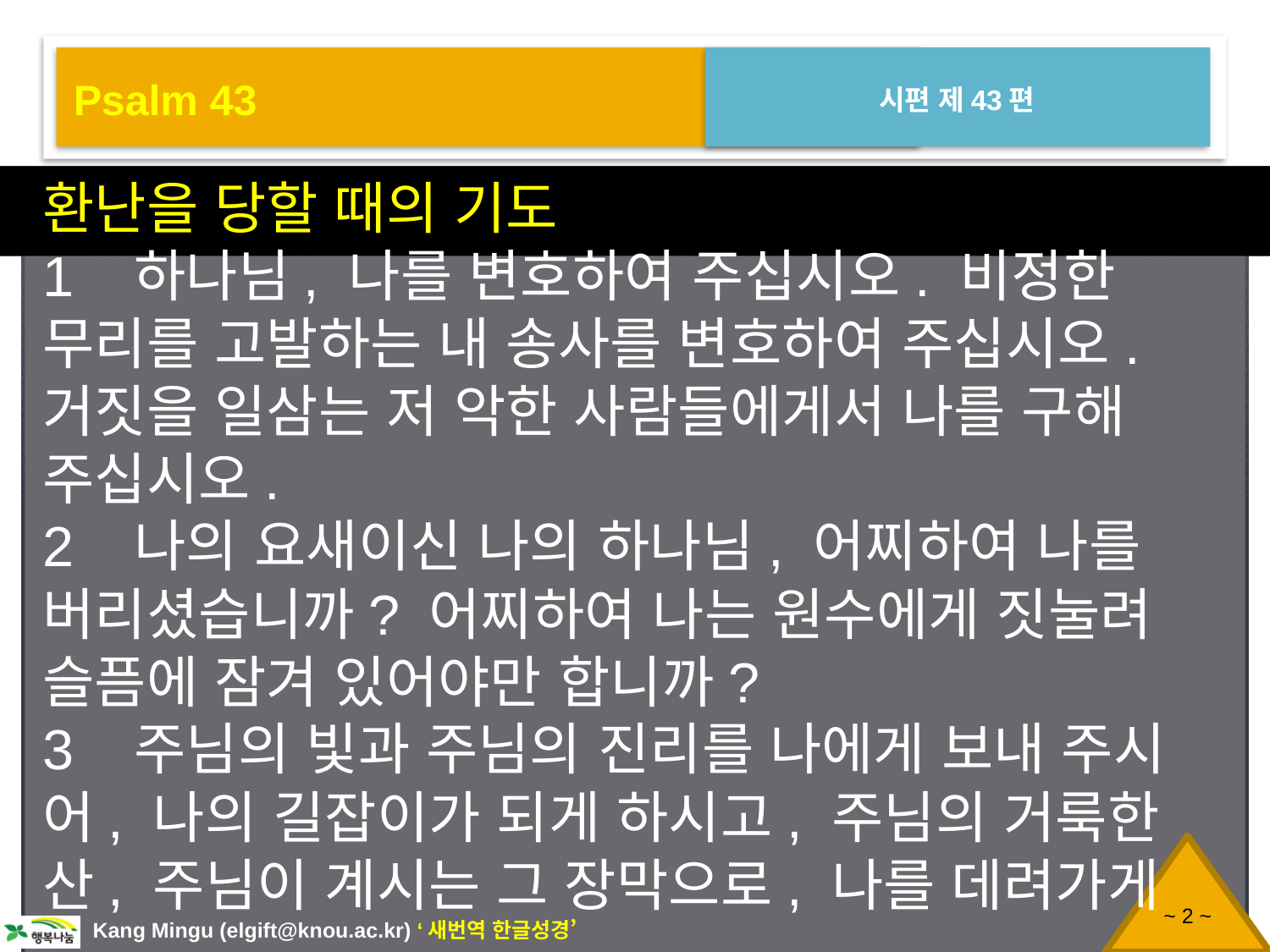

Psalm 43
시편 제43편
환난을 당할 때의 기도
1   하나님, 나를 변호하여 주십시오. 비정한 무리를 고발하는 내 송사를 변호하여 주십시오. 거짓을 일삼는 저 악한 사람들에게서 나를 구해 주십시오.
2   나의 요새이신 나의 하나님, 어찌하여 나를 버리셨습니까? 어찌하여 나는 원수에게 짓눌려 슬픔에 잠겨 있어야만 합니까?
3   주님의 빛과 주님의 진리를 나에게 보내 주시어, 나의 길잡이가 되게 하시고, 주님의 거룩한 산, 주님이 계시는 그 장막으로, 나를 데려가게